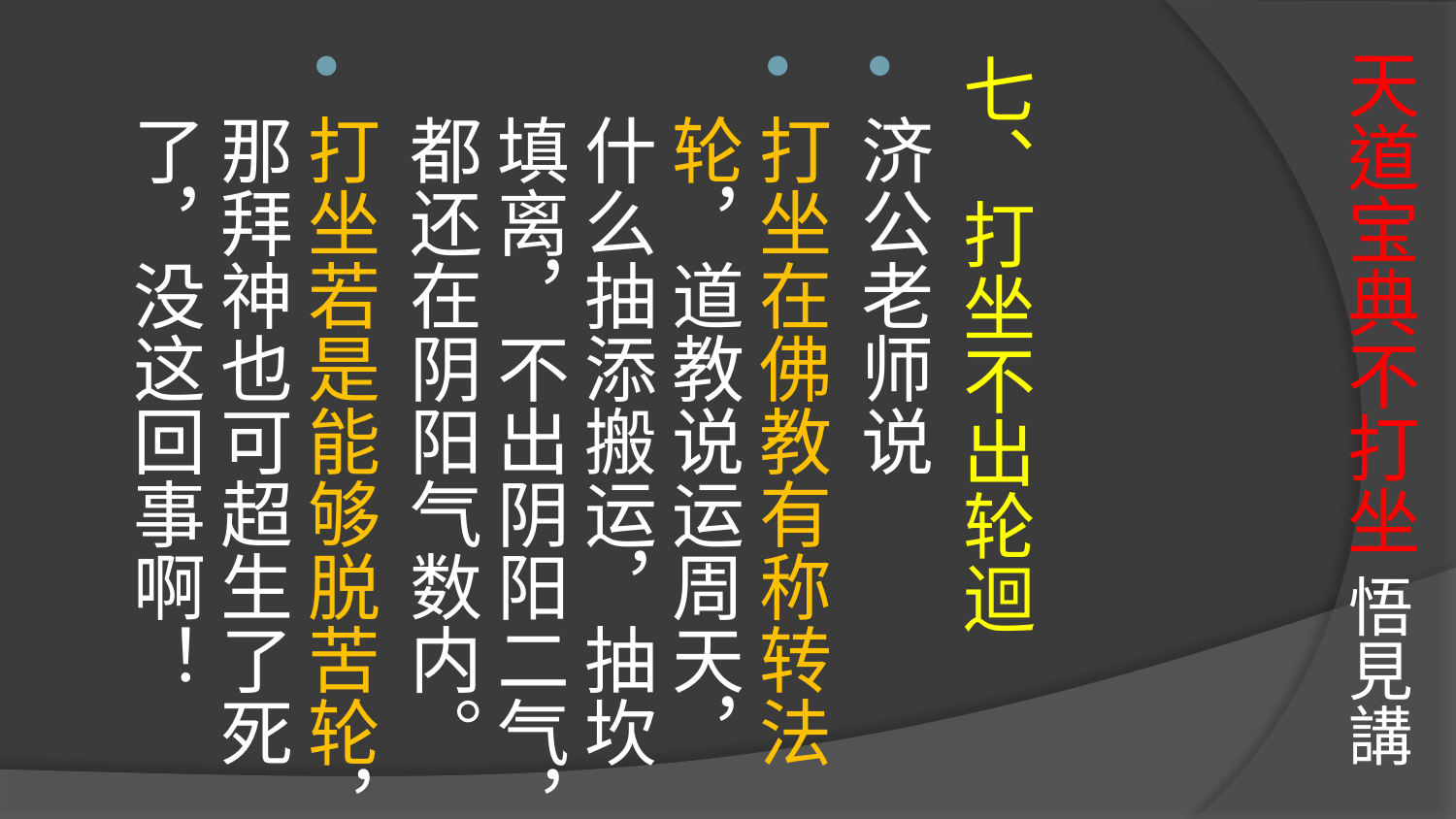

# 天道宝典不打坐 悟見講
七、打坐不出轮迴
济公老师说
打坐在佛教有称转法轮，道教说运周天，什么抽添搬运，抽坎填离，不出阴阳二气，都还在阴阳气数内。
打坐若是能够脱苦轮，那拜神也可超生了死了，没这回事啊！